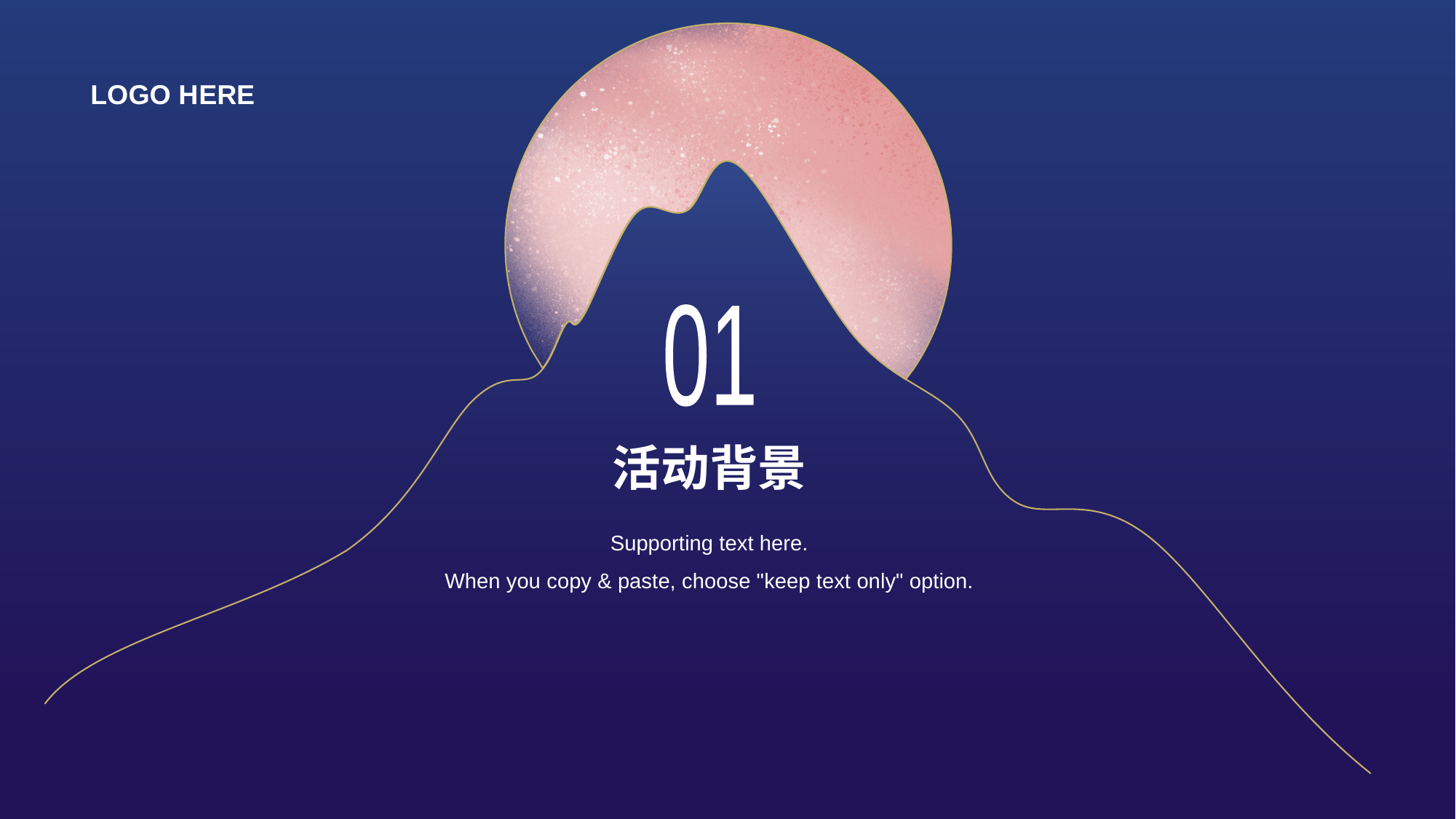

LOGO H ERE
01
# 活动背景
Supporting text here.
When you copy & paste, choose "keep text only" option.